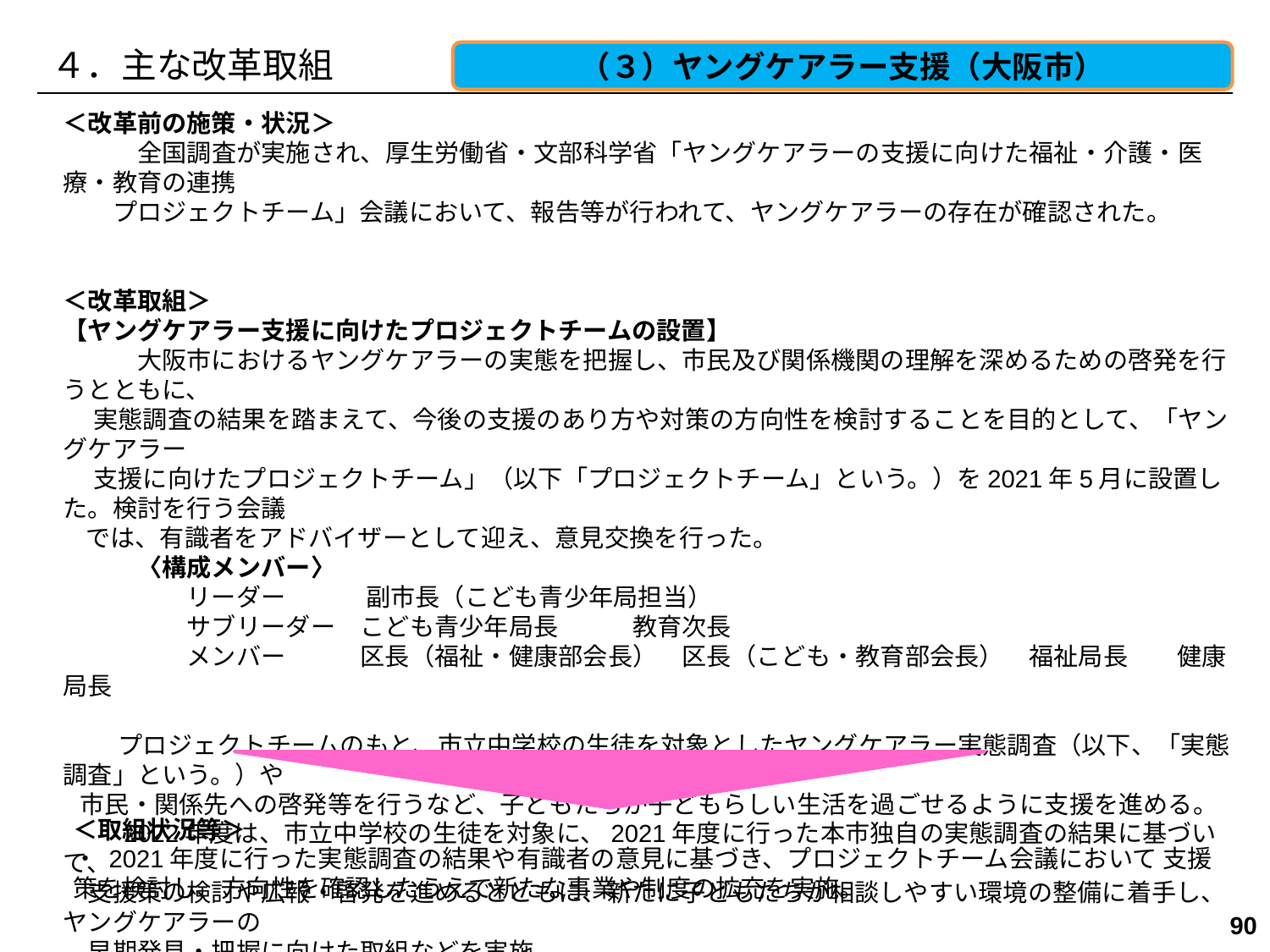

４．主な改革取組
（３）ヤングケアラー支援（大阪市）
＜改革前の施策・状況＞
　　　全国調査が実施され、厚生労働省・文部科学省「ヤングケアラーの支援に向けた福祉・介護・医療・教育の連携
　　プロジェクトチーム」会議において、報告等が行われて、ヤングケアラーの存在が確認された。

＜改革取組＞
【ヤングケアラー支援に向けたプロジェクトチームの設置】
　　　大阪市におけるヤングケアラーの実態を把握し、市民及び関係機関の理解を深めるための啓発を行うとともに、
　 実態調査の結果を踏まえて、今後の支援のあり方や対策の方向性を検討することを目的として、「ヤングケアラー
　 支援に向けたプロジェクトチーム」（以下「プロジェクトチーム」という。）を2021年5月に設置した。検討を行う会議
   では、有識者をアドバイザーとして迎え、意見交換を行った。
　　　〈構成メンバー〉
　　　　　リーダー　　　 副市長（こども青少年局担当）
　　　　　サブリーダー　こども青少年局長　　　教育次長
　　　　　メンバー　　　区長（福祉・健康部会長）　区長（こども・教育部会長）　福祉局長　　健康局長

　　 プロジェクトチームのもと、市立中学校の生徒を対象としたヤングケアラー実態調査（以下、「実態調査」という。）や
  市民・関係先への啓発等を行うなど、子どもたちが子どもらしい生活を過ごせるように支援を進める。
　　 2022年度は、市立中学校の生徒を対象に、2021年度に行った本市独自の実態調査の結果に基づいて、
　支援策の検討や広報・啓発を進めるとともに、新たに子どもたちが相談しやすい環境の整備に着手し、ヤングケアラーの
　早期発見・把握に向けた取組などを実施。

＜取組状況等＞
・ 2021年度に行った実態調査の結果や有識者の意見に基づき、プロジェクトチーム会議において 支援策を検討し、方向性を確認したうえで新たな事業や制度の拡充を実施。

90